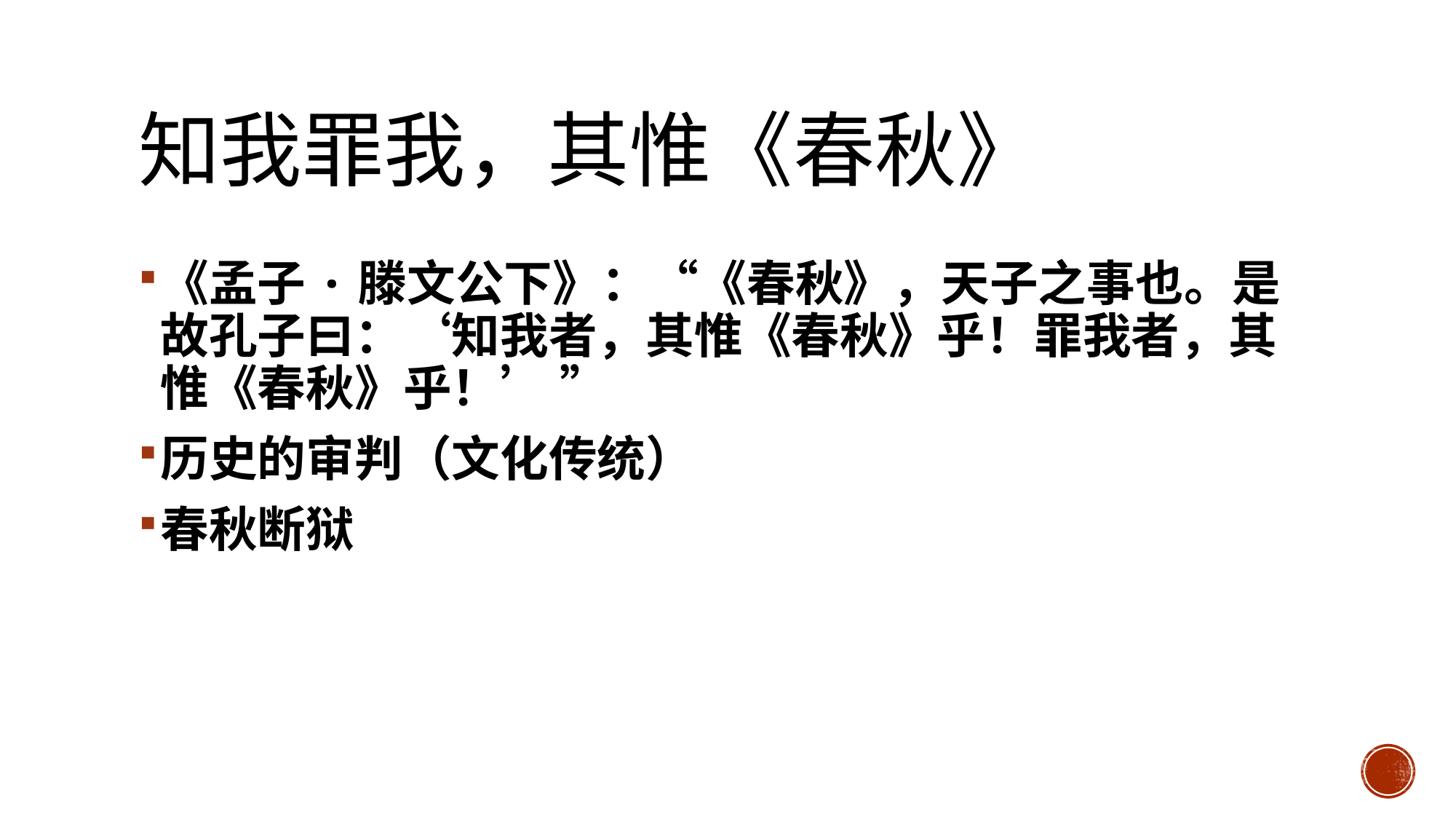

# 知我罪我，其惟《春秋》
《孟子·滕文公下》：“《春秋》，天子之事也。是故孔子曰：‘知我者，其惟《春秋》乎！罪我者，其惟《春秋》乎！’ ”
历史的审判（文化传统）
春秋断狱